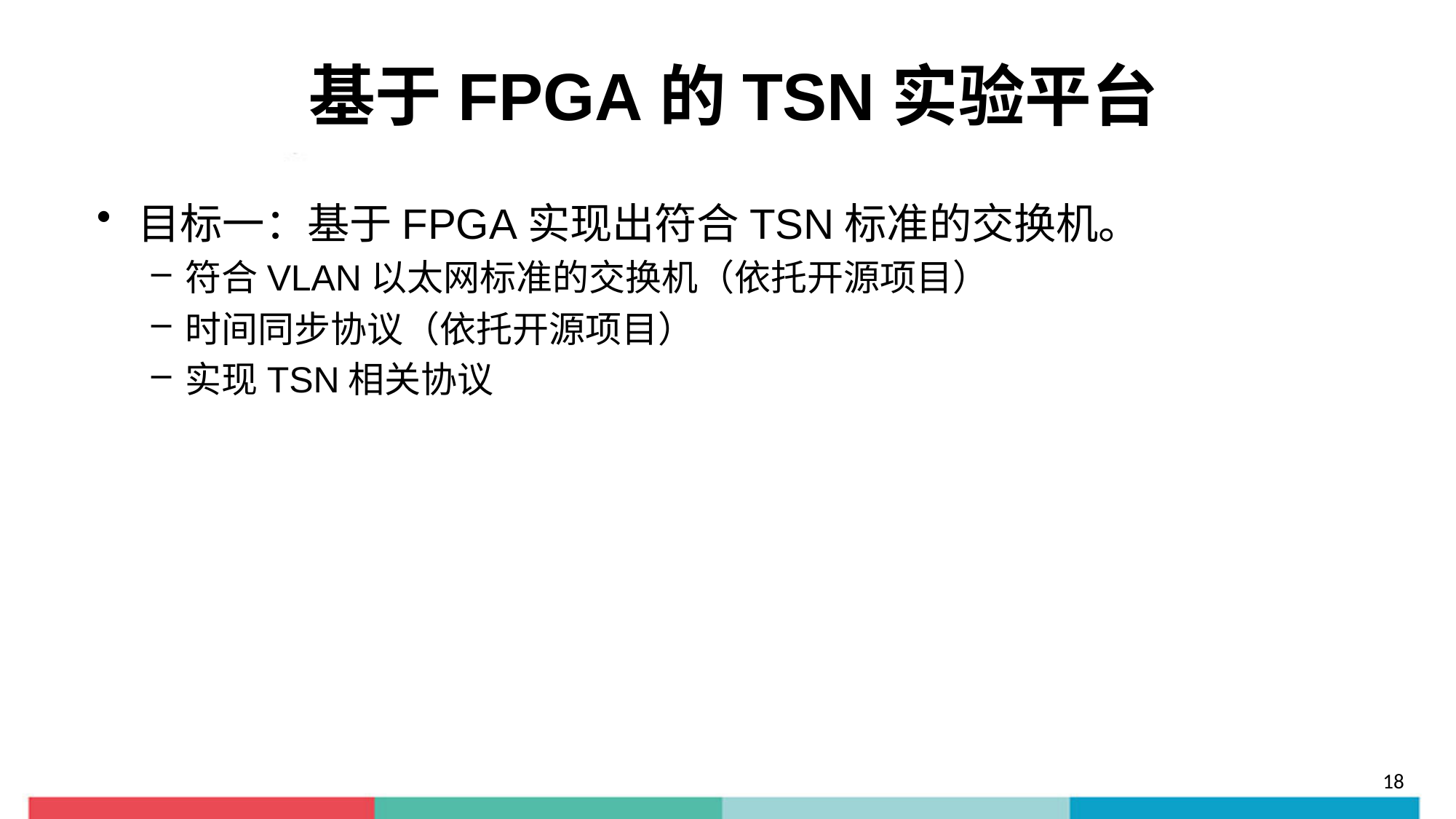

# 基于FPGA的TSN实验平台
目标一：基于FPGA实现出符合TSN标准的交换机。
符合VLAN以太网标准的交换机（依托开源项目）
时间同步协议（依托开源项目）
实现TSN相关协议

18